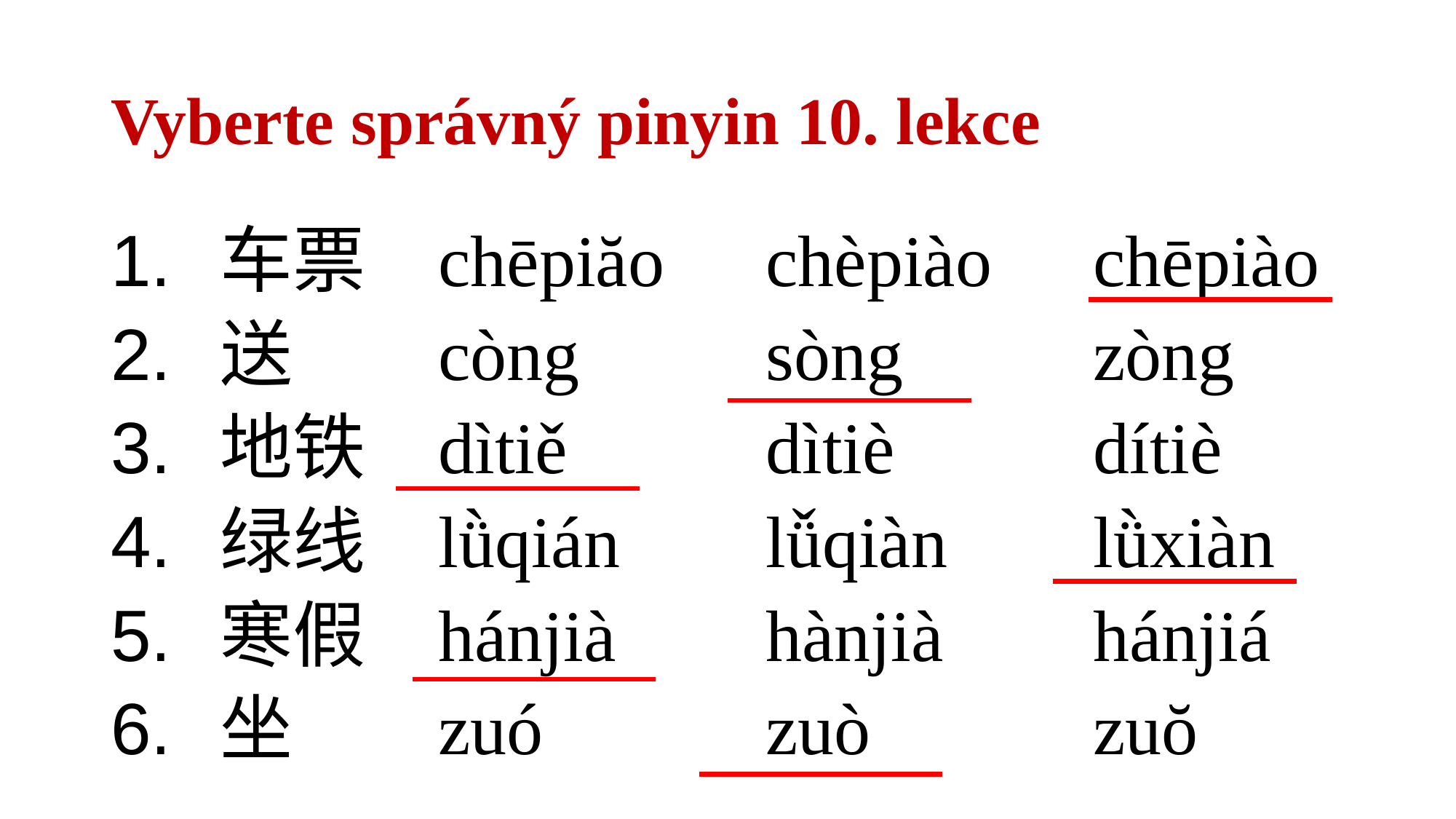

# Vyberte správný pinyin 10. lekce
车票	chēpiăo	chèpiào	chēpiào
送		còng		sòng		zòng
地铁	dìtiě		dìtiè		dítiè
绿线	lǜqián		lǚqiàn		lǜxiàn
寒假	hánjià		hànjià		hánjiá
坐		zuó			zuò			zuŏ